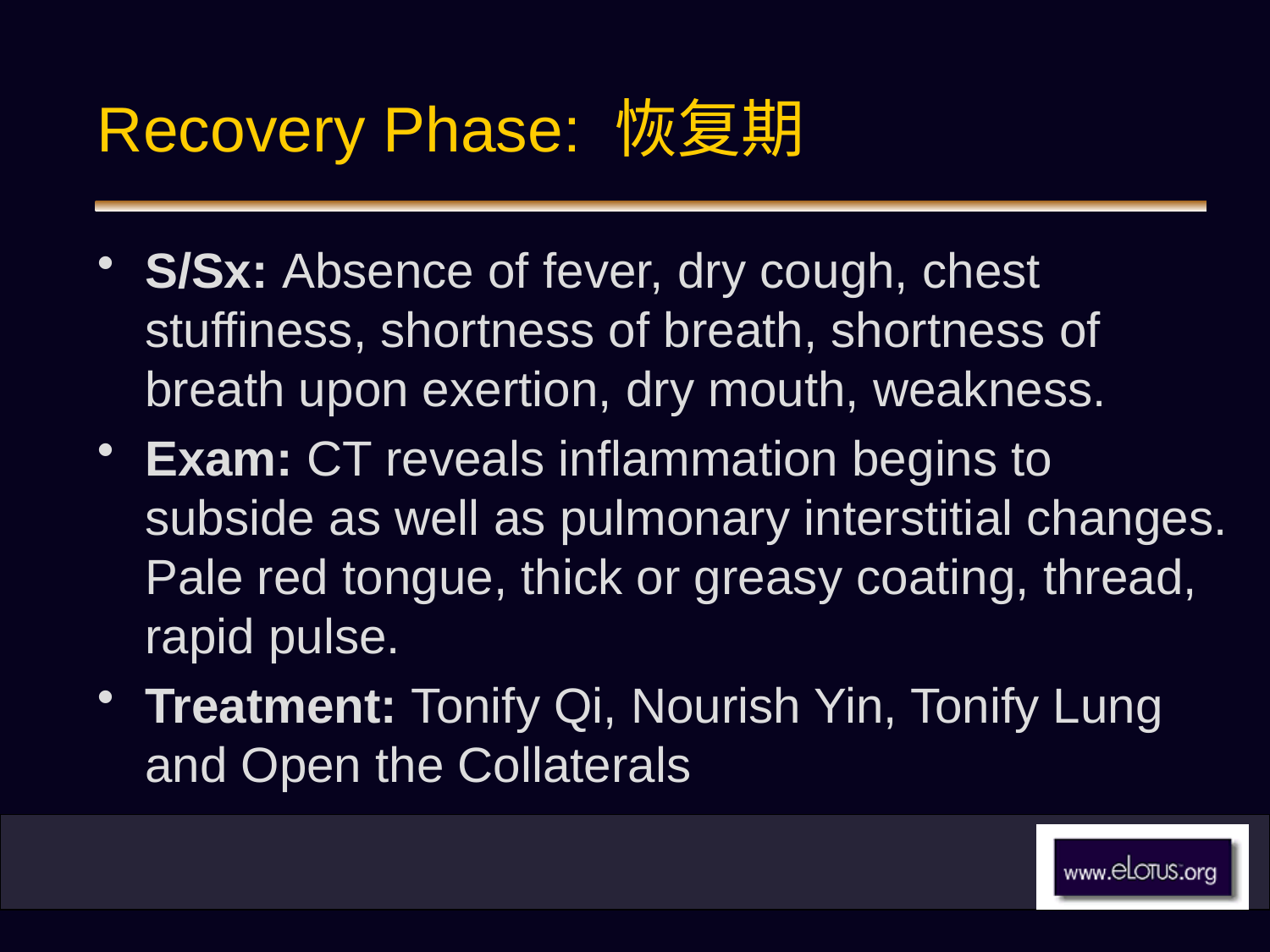

# Recovery Phase: 恢复期
S/Sx: Absence of fever, dry cough, chest stuffiness, shortness of breath, shortness of breath upon exertion, dry mouth, weakness.
Exam: CT reveals inflammation begins to subside as well as pulmonary interstitial changes. Pale red tongue, thick or greasy coating, thread, rapid pulse.
Treatment: Tonify Qi, Nourish Yin, Tonify Lung and Open the Collaterals